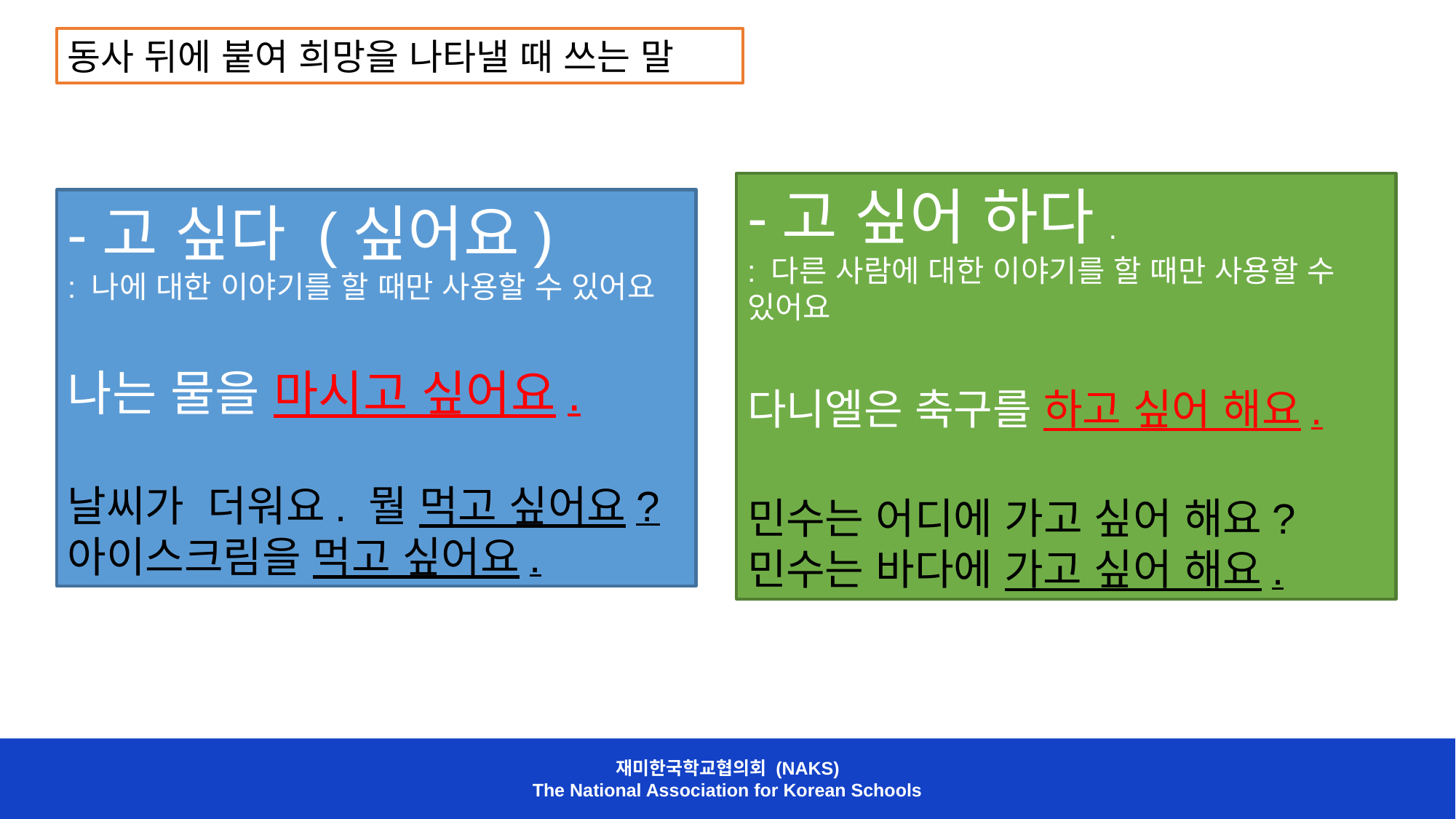

동사 뒤에 붙여 희망을 나타낼 때 쓰는 말
-고 싶다 (싶어요)
: 나에 대한 이야기를 할 때만 사용할 수 있어요

나는 물을 마시고 싶어요.

날씨가  더워요. 뭘 먹고 싶어요?
아이스크림을 먹고 싶어요.
-고 싶어 하다.
: 다른 사람에 대한 이야기를 할 때만 사용할 수 있어요

다니엘은 축구를 하고 싶어 해요.

민수는 어디에 가고 싶어 해요?
민수는 바다에 가고 싶어 해요.
재미한국학교협의회 (NAKS)
The National Association for Korean Schools